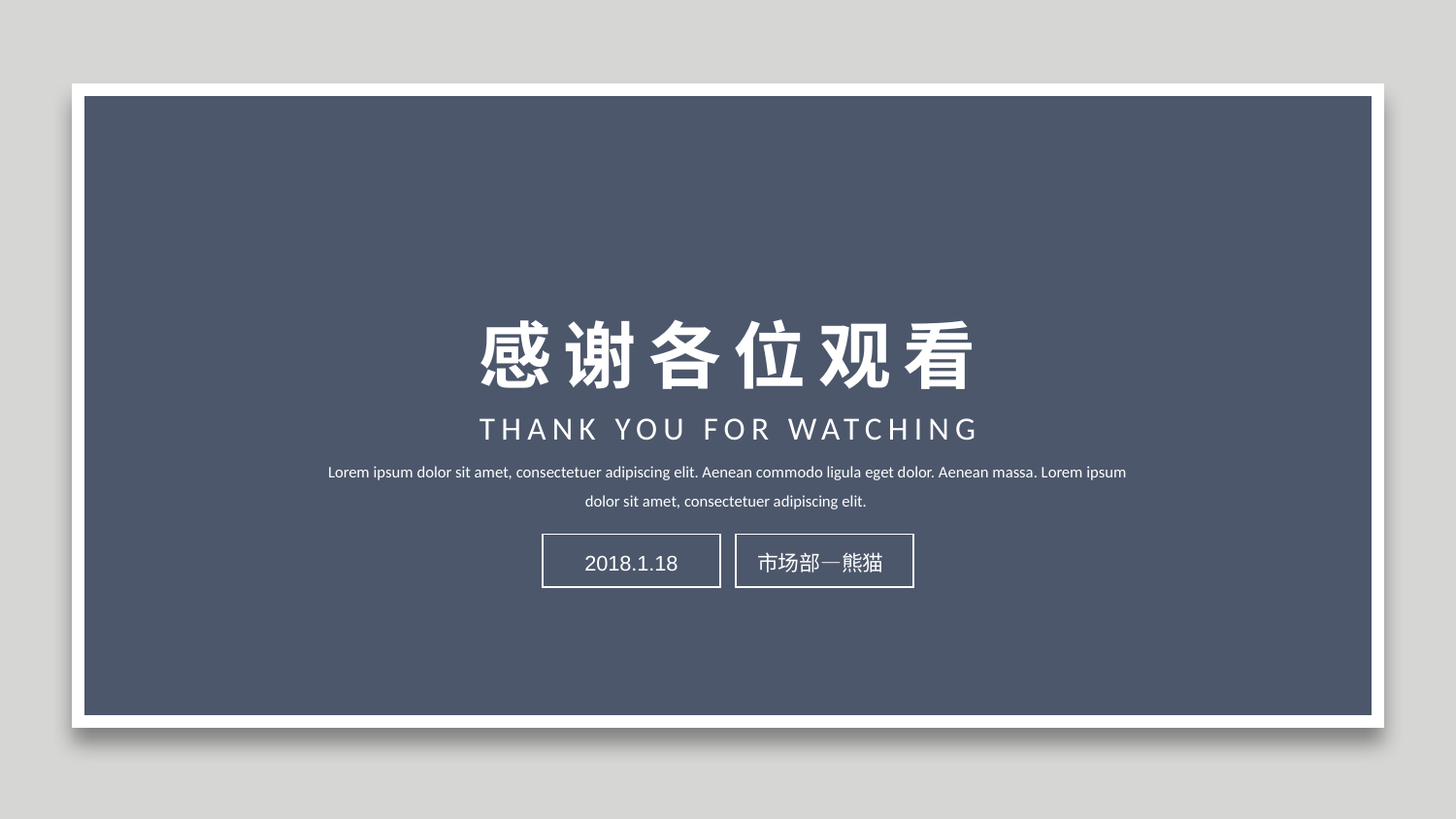

感谢各位观看
THANK YOU FOR WATCHING
Lorem ipsum dolor sit amet, consectetuer adipiscing elit. Aenean commodo ligula eget dolor. Aenean massa. Lorem ipsum dolor sit amet, consectetuer adipiscing elit.

市场部—熊猫

2018.1.18